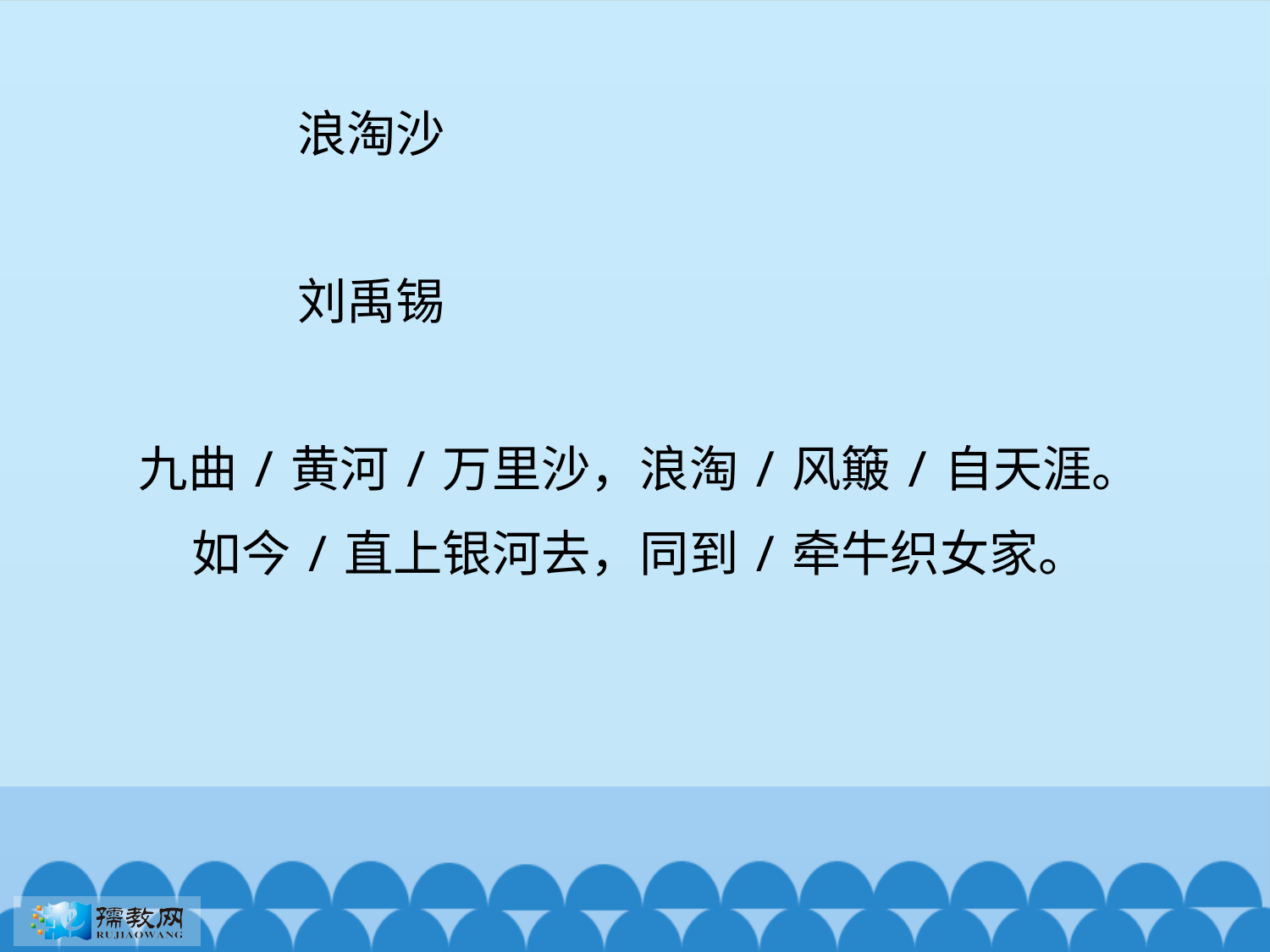

浪淘沙

                  刘禹锡

九曲/黄河/万里沙，浪淘/风簸/自天涯。
如今/直上银河去，同到/牵牛织女家。